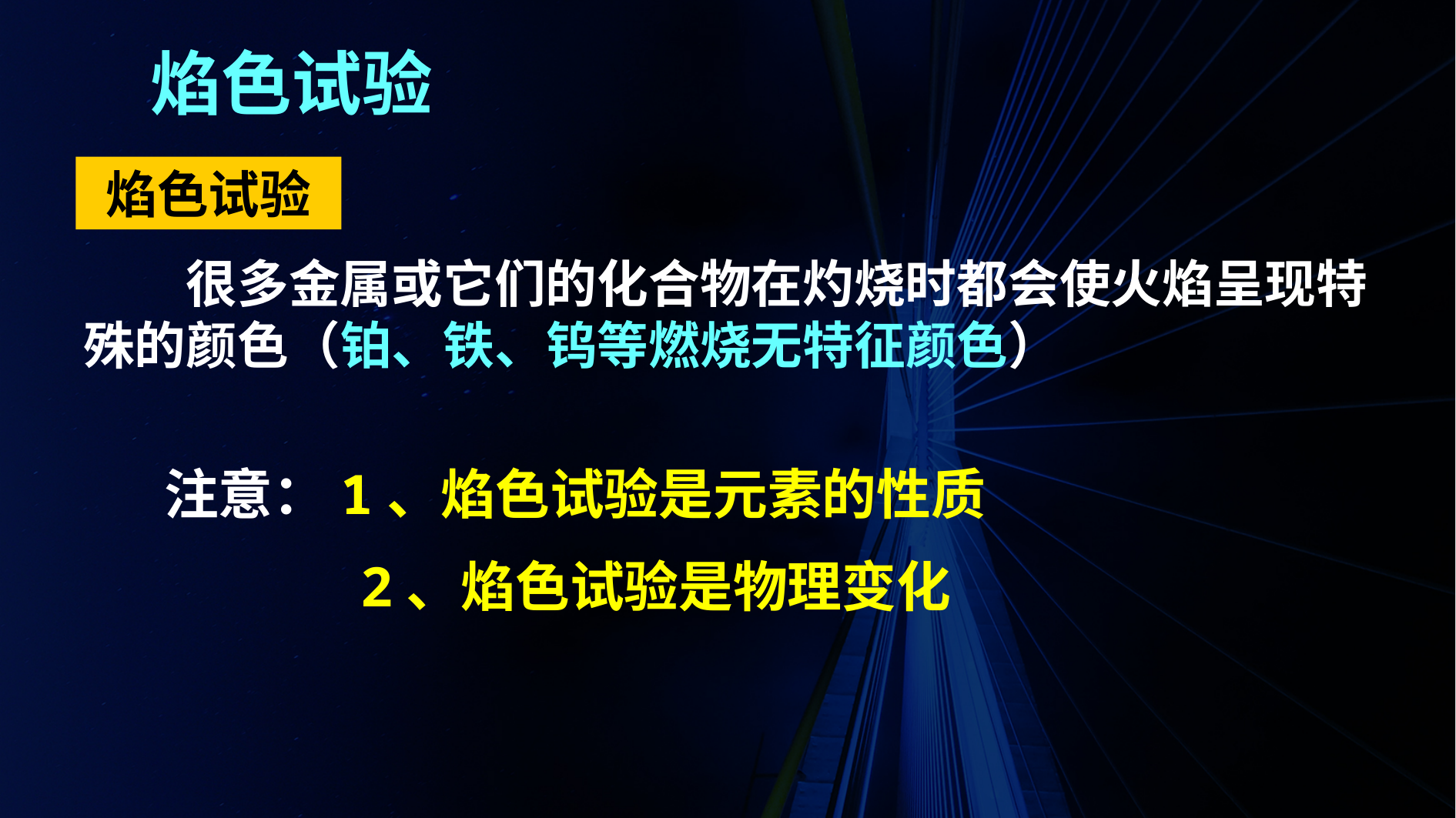

焰色试验
焰色试验
　　很多金属或它们的化合物在灼烧时都会使火焰呈现特殊的颜色（铂、铁、钨等燃烧无特征颜色）
注意：1、焰色试验是元素的性质
      2、焰色试验是物理变化